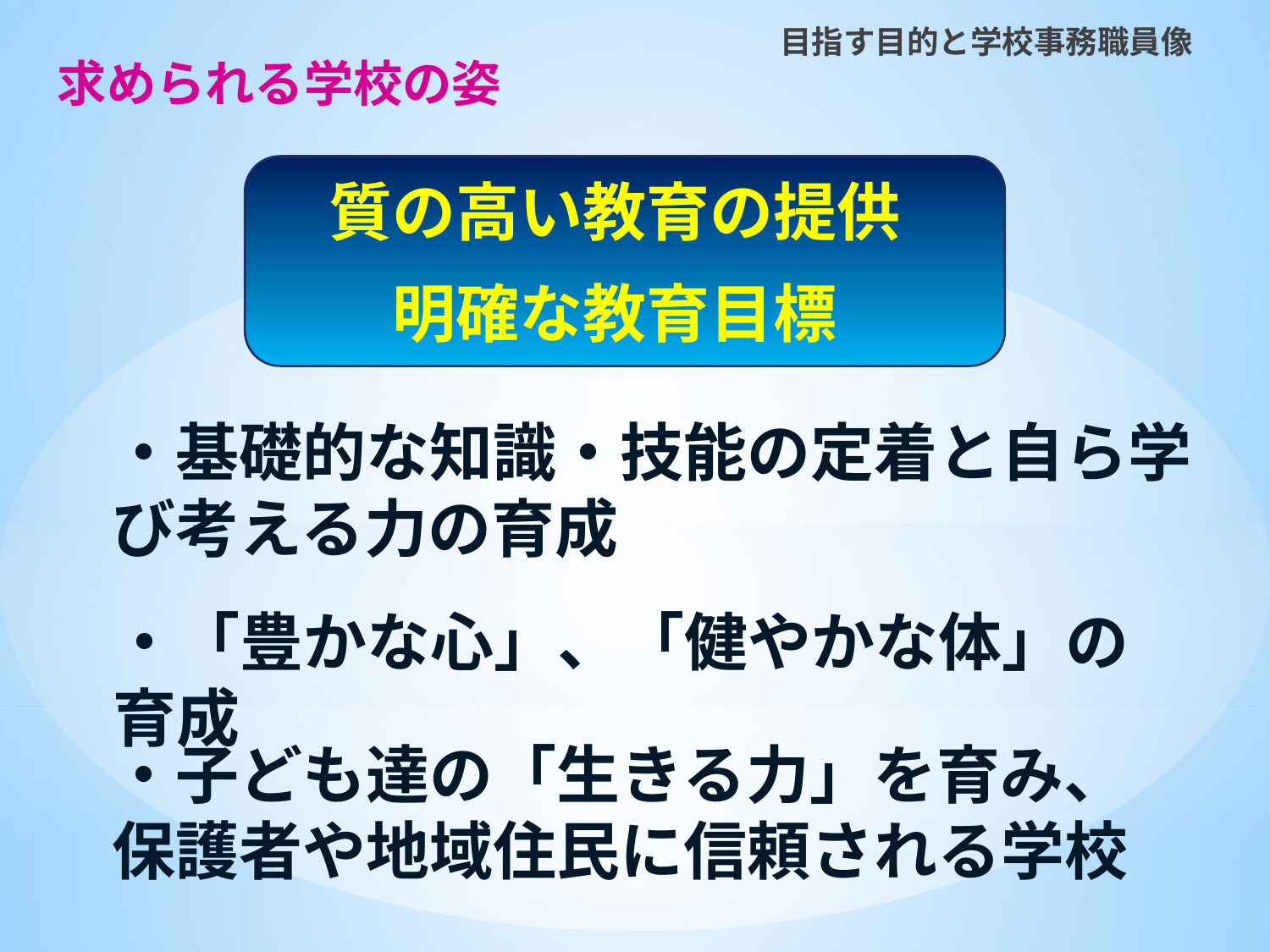

目指す目的と学校事務職員像
求められる学校の姿

質の高い教育の提供
明確な教育目標
・基礎的な知識・技能の定着と自ら学び考える力の育成
・「豊かな心」、「健やかな体」の育成
・子ども達の「生きる力」を育み、保護者や地域住民に信頼される学校